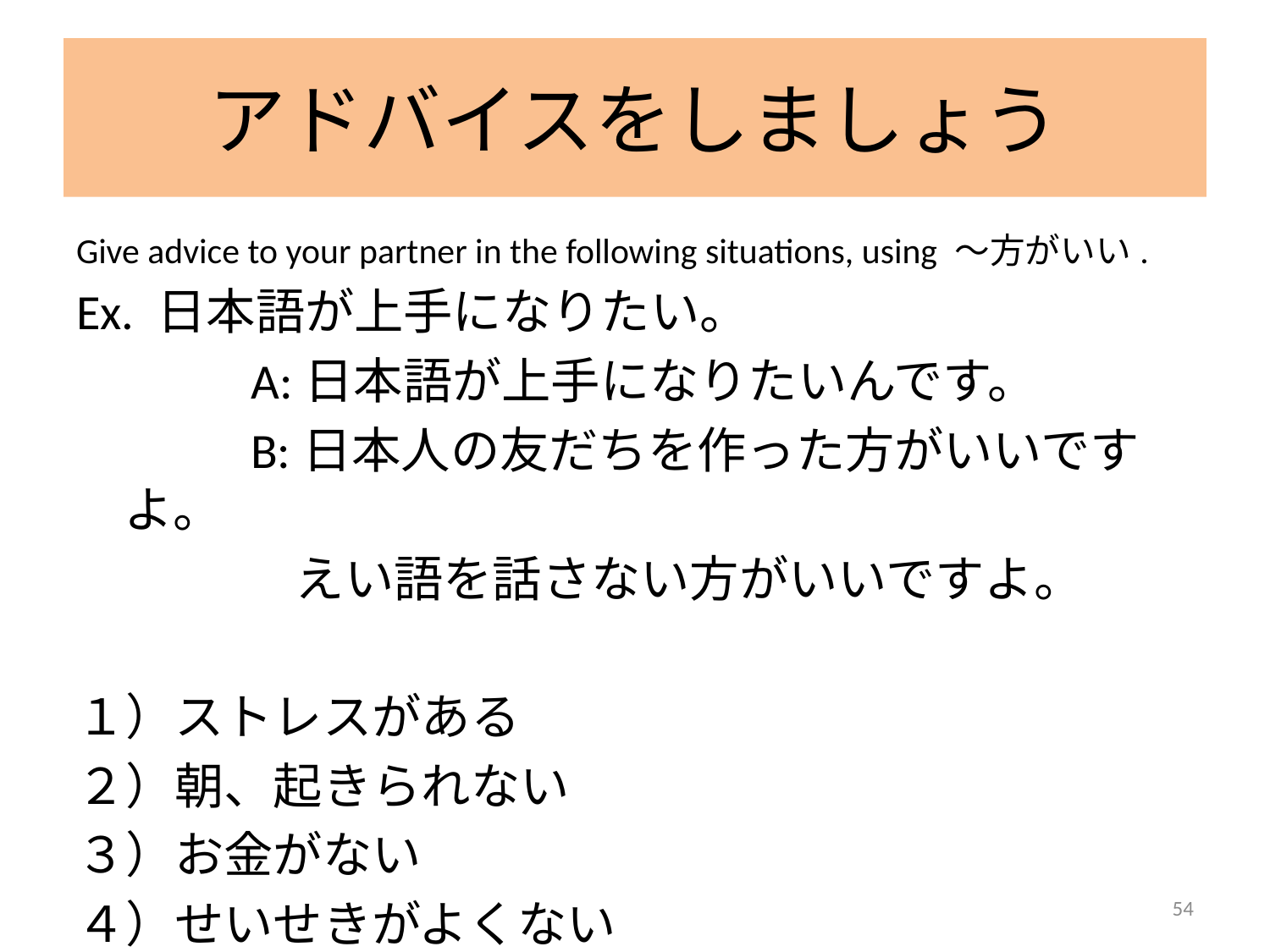

# アドバイスをしましょう
Give advice to your partner in the following situations, using ～方がいい.
Ex. 日本語が上手になりたい。
		A:日本語が上手になりたいんです。
		B:日本人の友だちを作った方がいいですよ。
　　　　  えい語を話さない方がいいですよ。

１）ストレスがある
２）朝、起きられない
３）お金がない
４）せいせきがよくない

54